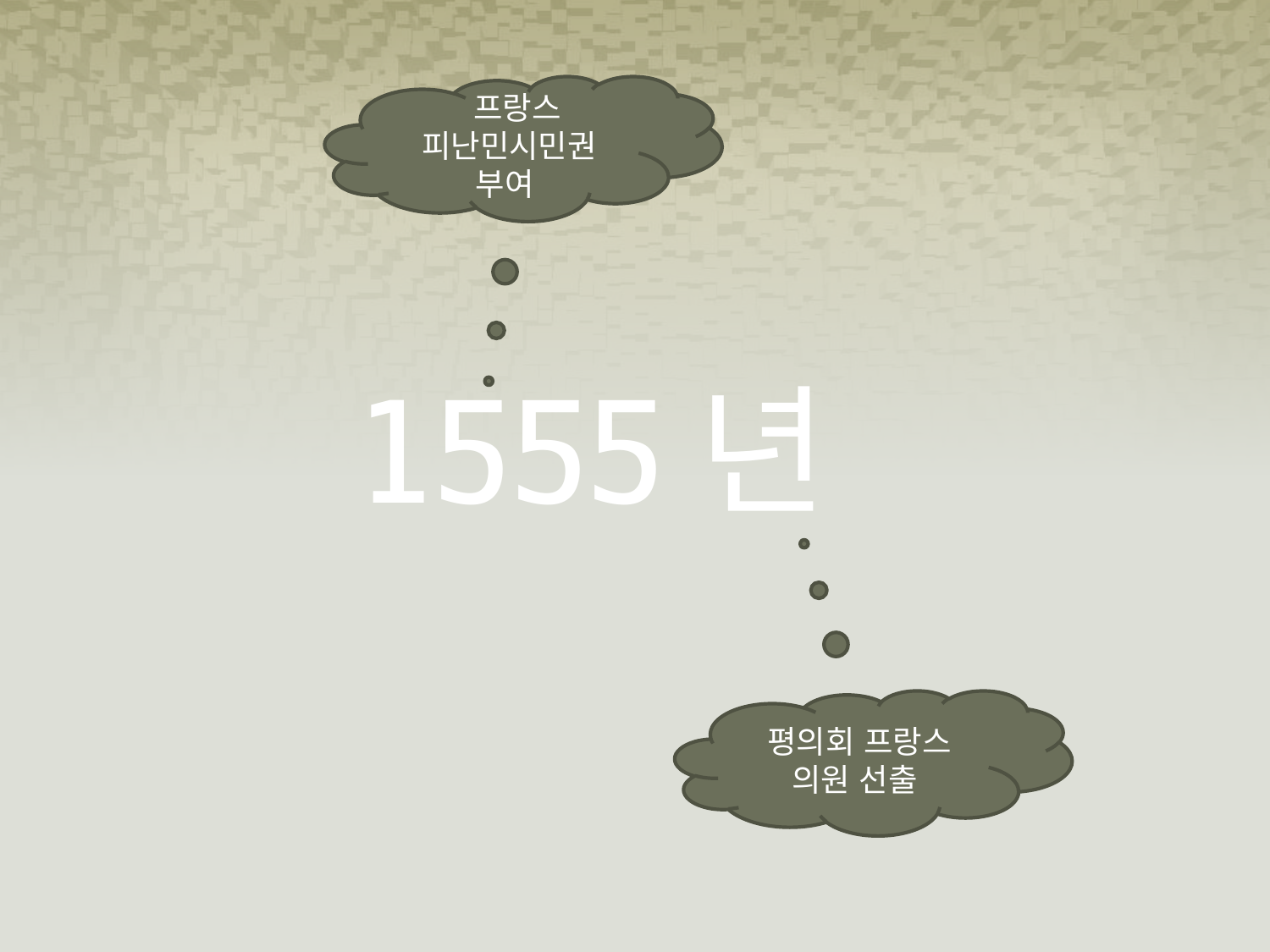

프랑스 피난민시민권 부여
1555년
평의회 프랑스 의원 선출